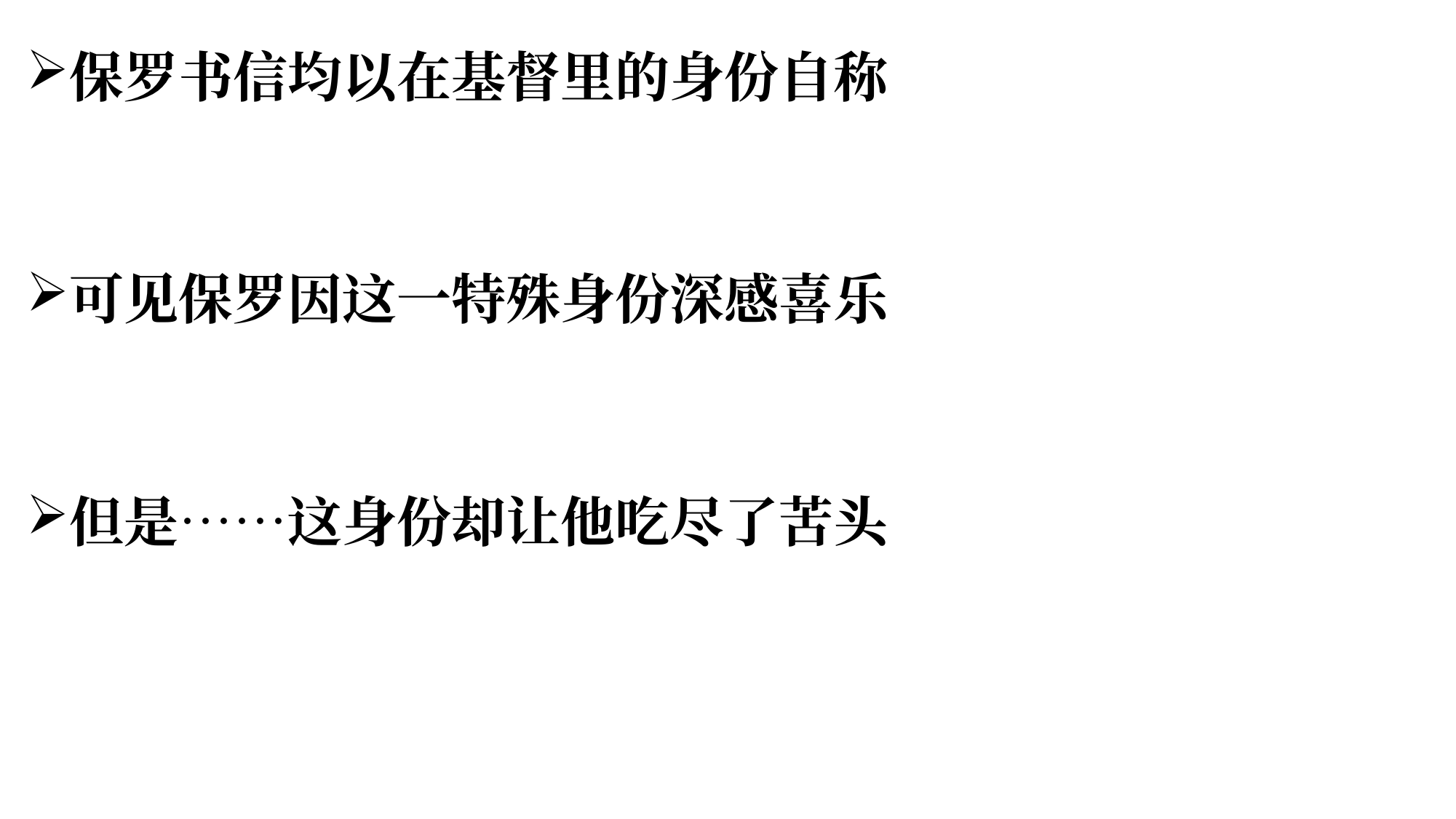

保罗书信均以在基督里的身份自称

可见保罗因这一特殊身份深感喜乐

但是……这身份却让他吃尽了苦头